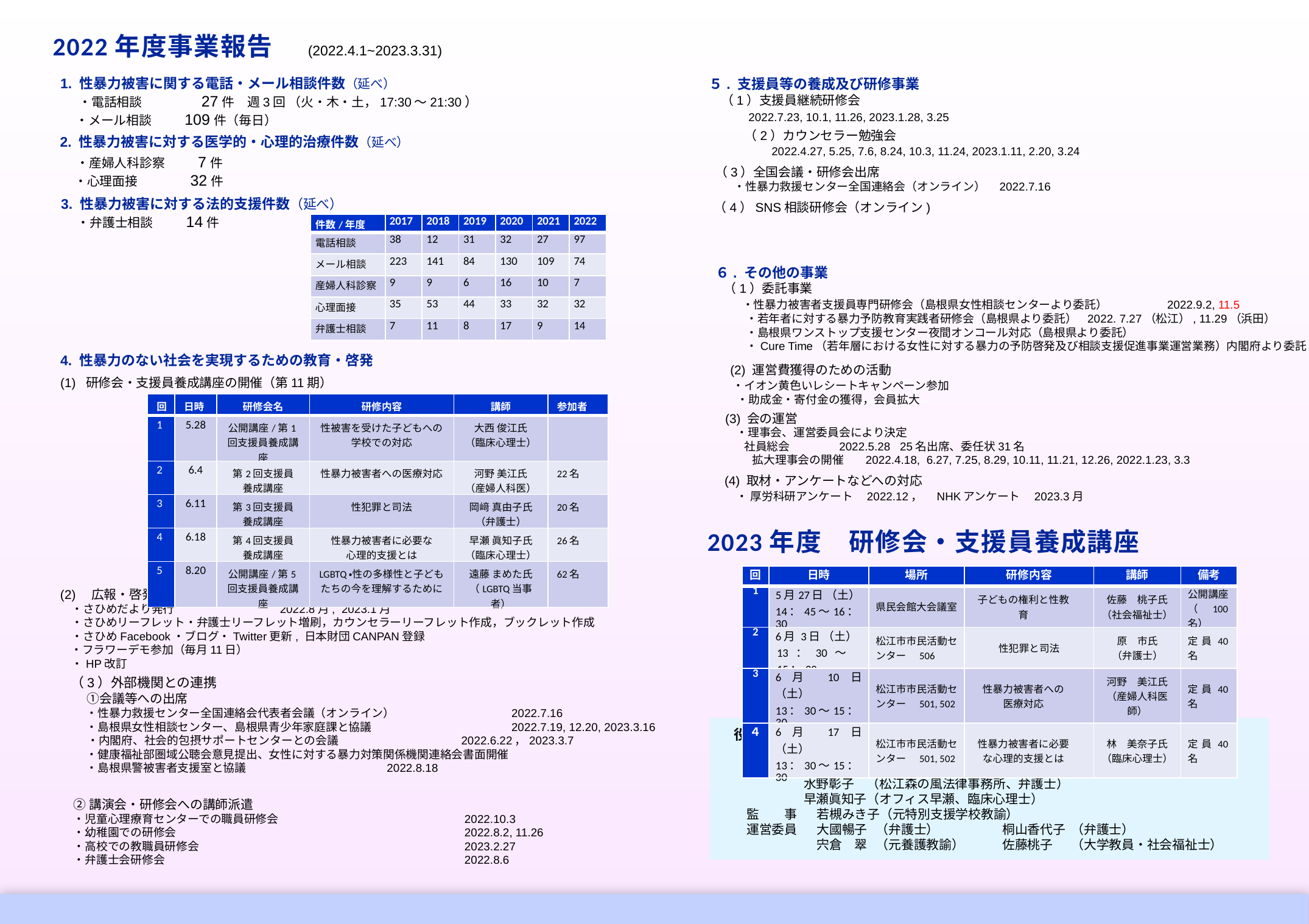

2022年度事業報告
(2022.4.1~2023.3.31)
５. 支援員等の養成及び研修事業
   （1）支援員継続研修会
　         2022.7.23, 10.1, 11.26, 2023.1.28, 3.25
1. 性暴力被害に関する電話・メール相談件数（延べ）
 　・電話相談　　　　  27件　週3回 （火・木・土，17:30～21:30）
　 ・メール相談 　     109件（毎日）
  （2）カウンセラー勉強会
　       2022.4.27, 5.25, 7.6, 8.24, 10.3, 11.24, 2023.1.11, 2.20, 3.24

2. 性暴力被害に対する医学的・心理的治療件数（延べ）
   ・産婦人科診察　      7件
    ・心理面接　　　    32件
  （3）全国会議・研修会出席
　  　・性暴力救援センター全国連絡会（オンライン）　2022.7.16

  （4）SNS相談研修会（オンライン)
3. 性暴力被害に対する法的支援件数（延べ）
    ・弁護士相談　     14件
| 件数/年度 | 2017 | 2018 | 2019 | 2020 | 2021 | 2022 |
| --- | --- | --- | --- | --- | --- | --- |
| 電話相談 | 38 | 12 | 31 | 32 | 27 | 97 |
| メール相談 | 223 | 141 | 84 | 130 | 109 | 74 |
| 産婦人科診察 | 9 | 9 | 6 | 16 | 10 | 7 |
| 心理面接 | 35 | 53 | 44 | 33 | 32 | 32 |
| 弁護士相談 | 7 | 11 | 8 | 17 | 9 | 14 |
 ６. その他の事業
    （1）委託事業
　 　  ・性暴力被害者支援員専門研修会（島根県女性相談センターより委託）　　　　　2022.9.2, 11.5
　　　 ・若年者に対する暴力予防教育実践者研修会（島根県より委託）   2022. 7.27（松江）, 11.29（浜田）
　　　 ・島根県ワンストップ支援センター夜間オンコール対応（島根県より委託）
　　　 ・Cure Time（若年層における女性に対する暴力の予防啓発及び相談支援促進事業運営業務）内閣府より委託

      (2) 運営費獲得のための活動
        ・イオン黄色いレシートキャンペーン参加
　 　 ・助成金・寄付金の獲得，会員拡大
4. 性暴力のない社会を実現するための教育・啓発

(1)  研修会・支援員養成講座の開催（第11期）
| 回 | 日時 | 研修会名 | 研修内容 | 講師 | 参加者 |
| --- | --- | --- | --- | --- | --- |
| 1 | 5.28 | 公開講座/第1回支援員養成講座 | 性被害を受けた子どもへの学校での対応 | 大西 俊江氏 （臨床心理士） |  |
| 2 | 6.4 | 第2回支援員 養成講座 | 性暴力被害者への医療対応 | 河野 美江氏 （産婦人科医） | 22名 |
| 3 | 6.11 | 第3回支援員 養成講座 | 性犯罪と司法 | 岡﨑 真由子氏（弁護士） | 20名 |
| 4 | 6.18 | 第4回支援員 養成講座 | 性暴力被害者に必要な 心理的支援とは | 早瀬 眞知子氏（臨床心理士） | 26名 |
| 5 | 8.20 | 公開講座/第5回支援員養成講座 | LGBTQ・性の多様性と子どもたちの今を理解するために | 遠藤 まめた氏 （LGBTQ当事者） | 62名 |
  (3) 会の運営
      ・理事会、運営委員会により決定
         社員総会                  2022.5.28   25名出席、委任状31名
　　　拡大理事会の開催　   2022.4.18,  6.27, 7.25, 8.29, 10.11, 11.21, 12.26, 2022.1.23, 3.3

  (4) 取材・アンケートなどへの対応
　  ・ 厚労科研アンケート　2022.12，　NHKアンケート　2023.3月

2023年度　研修会・支援員養成講座
| 回 | 日時 | 場所 | 研修内容 | 講師 | 備考 |
| --- | --- | --- | --- | --- | --- |
| 1 | 5月27日 （土） 14：45～16：30 | 県民会館大会議室 | 子どもの権利と性教育 | 佐藤　桃子氏 （社会福祉士） | 公開講座 （100名） |
| 2 | 6月 3日 （土） 13：30～15：30 | 松江市市民活動センター　506 | 性犯罪と司法 | 原　市氏 （弁護士） | 定員40名 |
| 3 | 6月 10日 （土） 13：30～15：30 | 松江市市民活動センター　501, 502 | 性暴力被害者への 医療対応 | 河野　美江氏 （産婦人科医師） | 定員40名 |
| ４ | 6月 17日 （土） 13：30～15：30 | 松江市市民活動センター　501, 502 | 性暴力被害者に必要な心理的支援とは | 林　美奈子氏 （臨床心理士） | 定員40名 |
(2)　広報・啓発活動
　・さひめだより発行	　　　2022.8月,  2023.1月
　・さひめリーフレット・弁護士リーフレット増刷，カウンセラーリーフレット作成，ブックレット作成
　・さひめFacebook・ブログ・Twitter更新, 日本財団CANPAN登録
   ・フラワーデモ参加（毎月11日）
　・HP改訂
（3）外部機関との連携
　 ①会議等への出席
     ・性暴力救援センター全国連絡会代表者会議（オンライン）　　　　　　　　　　2022.7.16
     ・島根県女性相談センター、島根県青少年家庭課と協議　　　　　　　　　　　　2022.7.19, 12.20, 2023.3.16
　  ・内閣府、社会的包摂サポートセンターとの会議    　                                      2022.6.22，2023.3.7
     ・健康福祉部圏域公聴会意見提出、女性に対する暴力対策関係機関連絡会書面開催
     ・島根県警被害者支援室と協議	　　　　　　　　　  　　2022.8.18
役員

　代表理事	岡崎由美子（岡崎法律事務所代表、弁護士）
　理　　事	河野美江　（島根大学教員、産婦人科医、臨床心理士）
                       水野彰子　（松江森の風法律事務所、弁護士）
                       早瀬眞知子（オフィス早瀬、臨床心理士）
　監　　事	若槻みき子（元特別支援学校教諭）
　運営委員	大國暢子   （弁護士）　　　　　桐山香代子  （弁護士）
　	宍倉　翠   （元養護教諭）　　　佐藤桃子　  （大学教員・社会福祉士）
②講演会・研修会への講師派遣
・児童心理療育センターでの職員研修会	　　　　　　　　　　2022.10.3
・幼稚園での研修会		　　　　　　　　　　2022.8.2, 11.26
・高校での教職員研修会		　　　　　　　　　　2023.2.27
・弁護士会研修会　　　　　　　　　　　　　　	　　　　　　　　　　2022.8.6